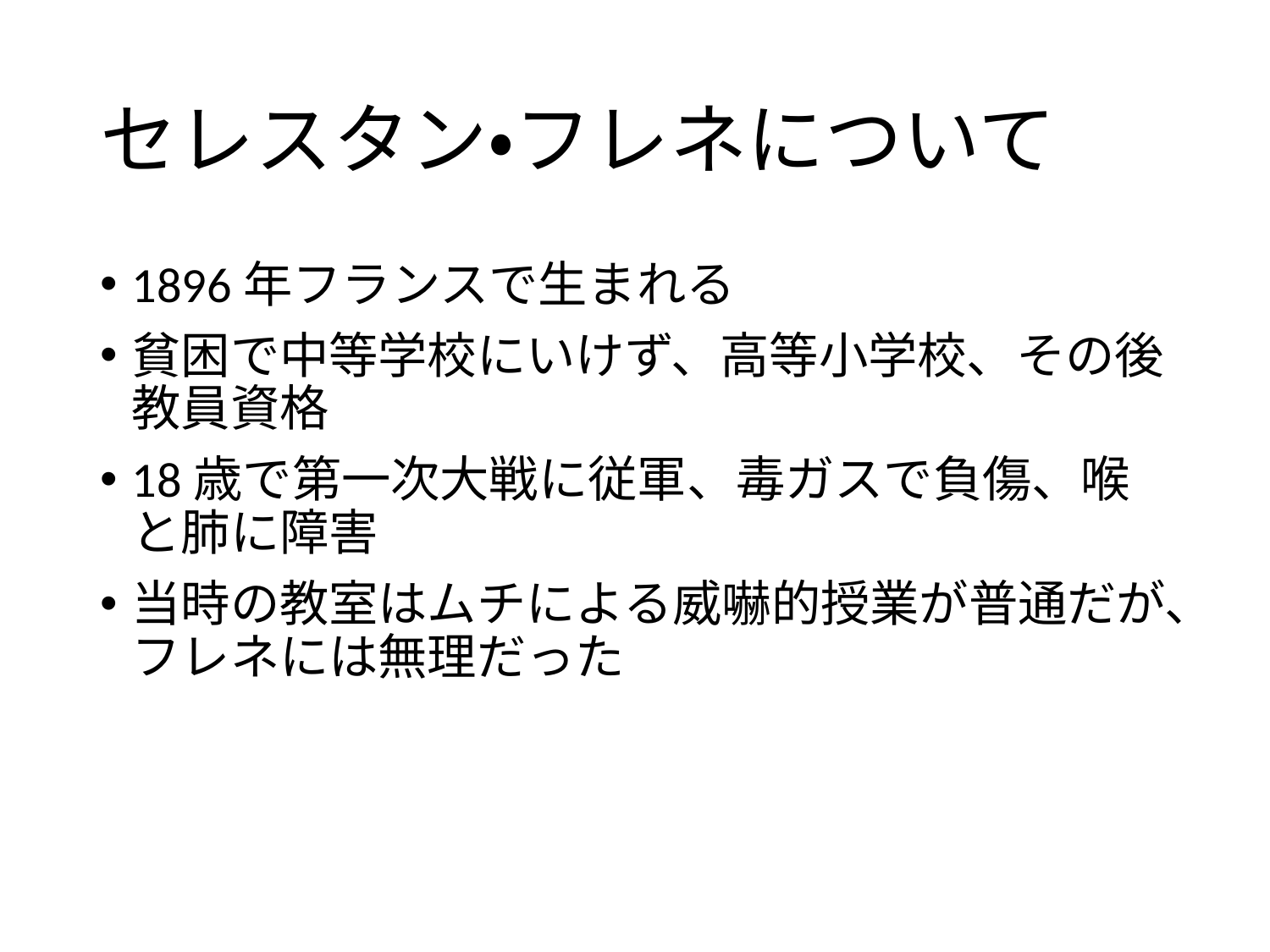

# セレスタン・フレネについて
1896年フランスで生まれる
貧困で中等学校にいけず、高等小学校、その後教員資格
18歳で第一次大戦に従軍、毒ガスで負傷、喉と肺に障害
当時の教室はムチによる威嚇的授業が普通だが、フレネには無理だった